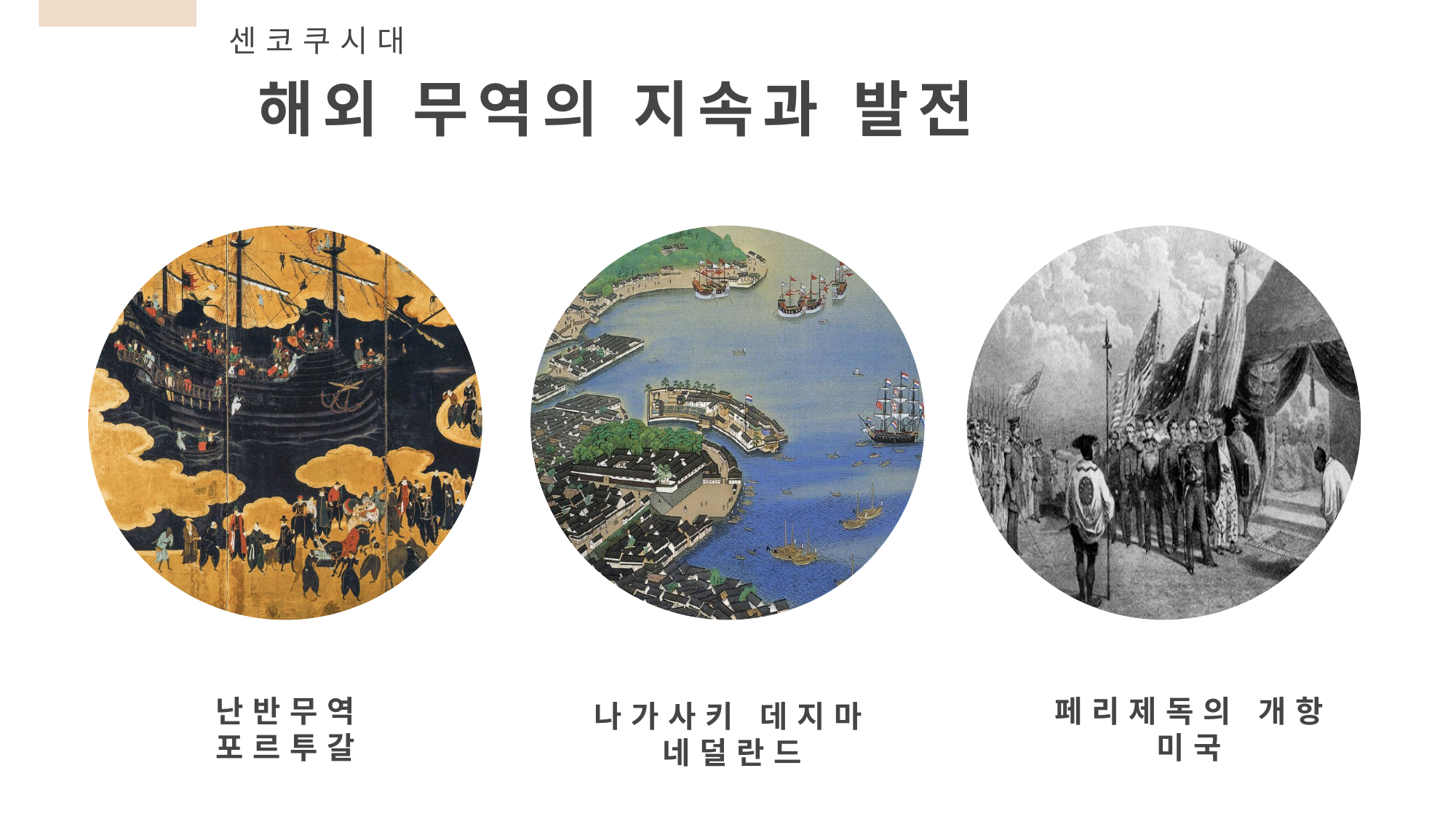

센코쿠시대
해외 무역의 지속과 발전

난반무역
포르투갈
페리제독의 개항
미국
나가사키 데지마
네덜란드